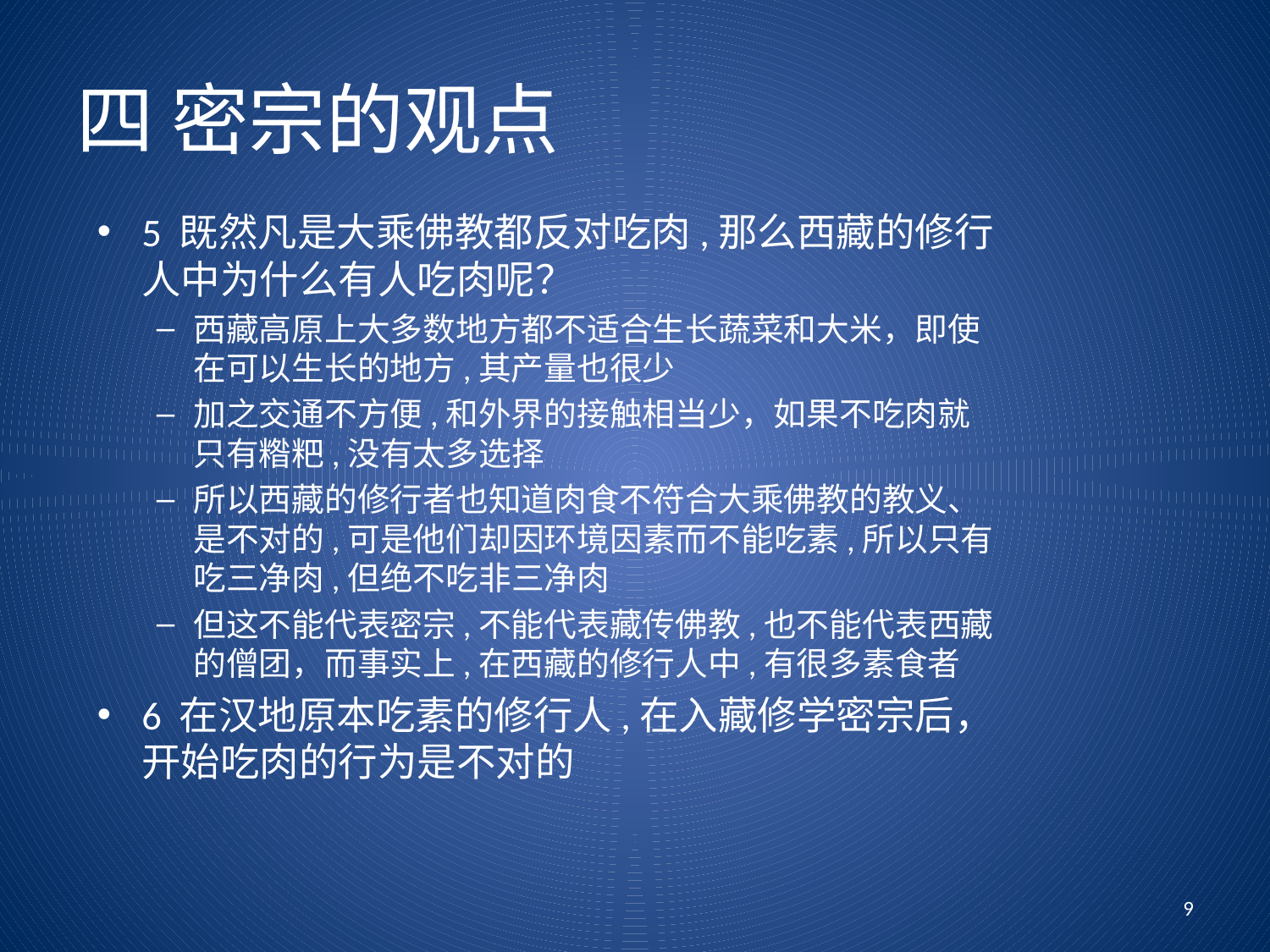

# 四 密宗的观点
5 既然凡是大乘佛教都反对吃肉,那么西藏的修行人中为什么有人吃肉呢？
西藏高原上大多数地方都不适合生长蔬菜和大米，即使在可以生长的地方,其产量也很少
加之交通不方便,和外界的接触相当少，如果不吃肉就只有糌粑,没有太多选择
所以西藏的修行者也知道肉食不符合大乘佛教的教义、是不对的,可是他们却因环境因素而不能吃素,所以只有吃三净肉,但绝不吃非三净肉
但这不能代表密宗,不能代表藏传佛教,也不能代表西藏的僧团，而事实上,在西藏的修行人中,有很多素食者
6 在汉地原本吃素的修行人,在入藏修学密宗后，开始吃肉的行为是不对的

9